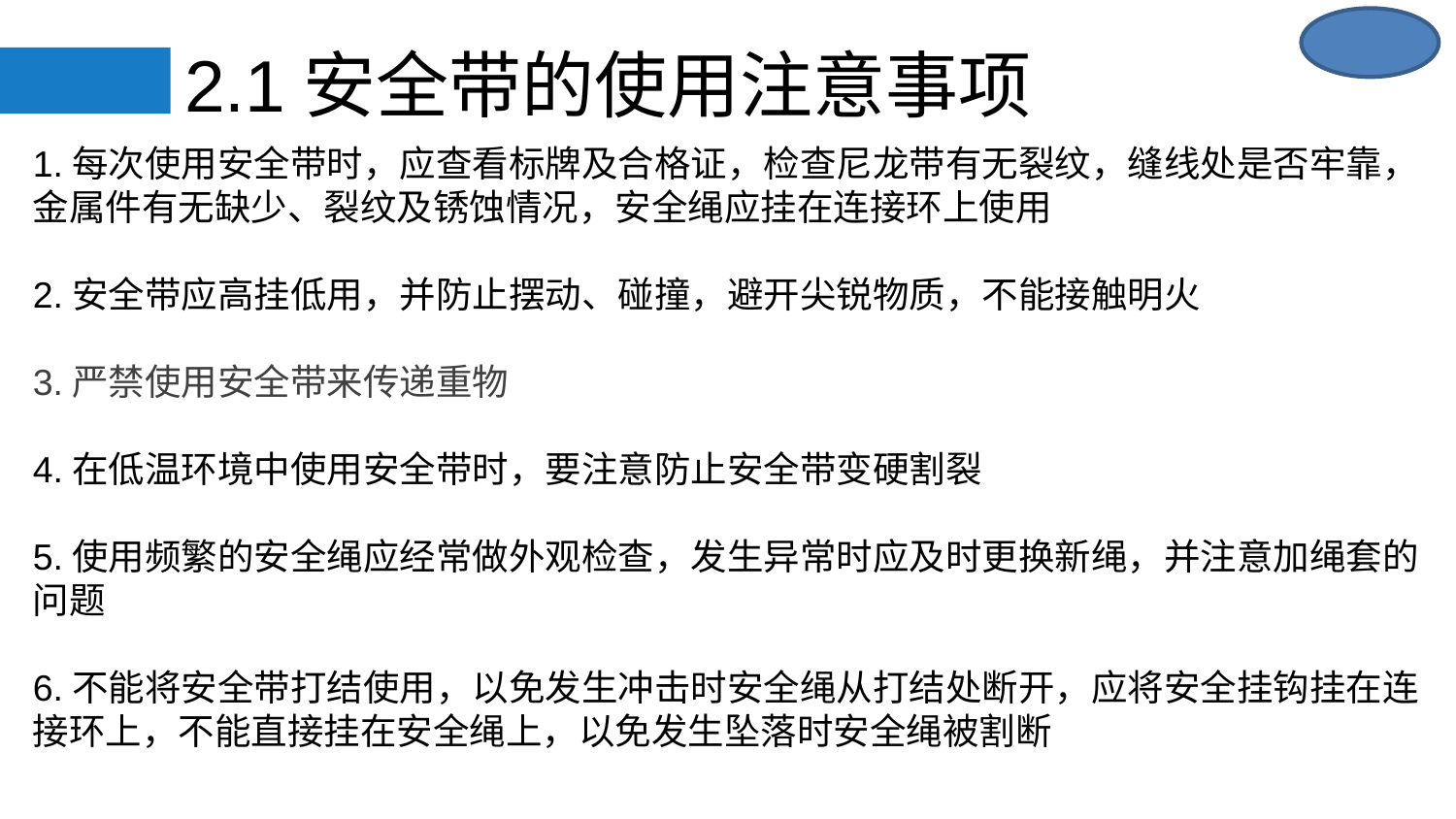

2.1安全带的使用注意事项
1.每次使用安全带时，应查看标牌及合格证，检查尼龙带有无裂纹，缝线处是否牢靠，金属件有无缺少、裂纹及锈蚀情况，安全绳应挂在连接环上使用

2.安全带应高挂低用，并防止摆动、碰撞，避开尖锐物质，不能接触明火

3.严禁使用安全带来传递重物

4.在低温环境中使用安全带时，要注意防止安全带变硬割裂

5.使用频繁的安全绳应经常做外观检查，发生异常时应及时更换新绳，并注意加绳套的问题

6.不能将安全带打结使用，以免发生冲击时安全绳从打结处断开，应将安全挂钩挂在连接环上，不能直接挂在安全绳上，以免发生坠落时安全绳被割断